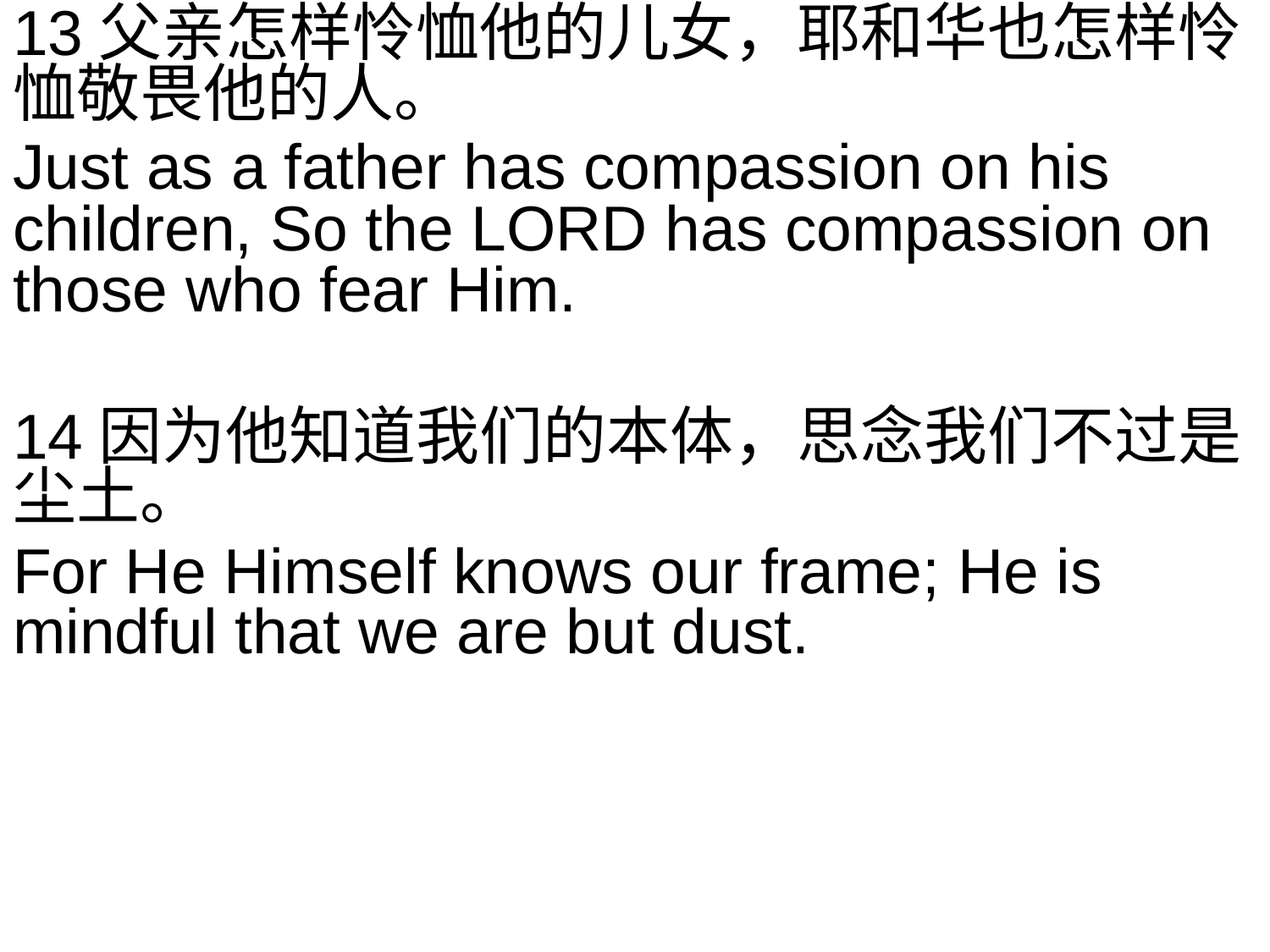

13父亲怎样怜恤他的儿女，耶和华也怎样怜恤敬畏他的人。
Just as a father has compassion on his children, So the LORD has compassion on those who fear Him.

14因为他知道我们的本体，思念我们不过是尘土。
For He Himself knows our frame; He is mindful that we are but dust.